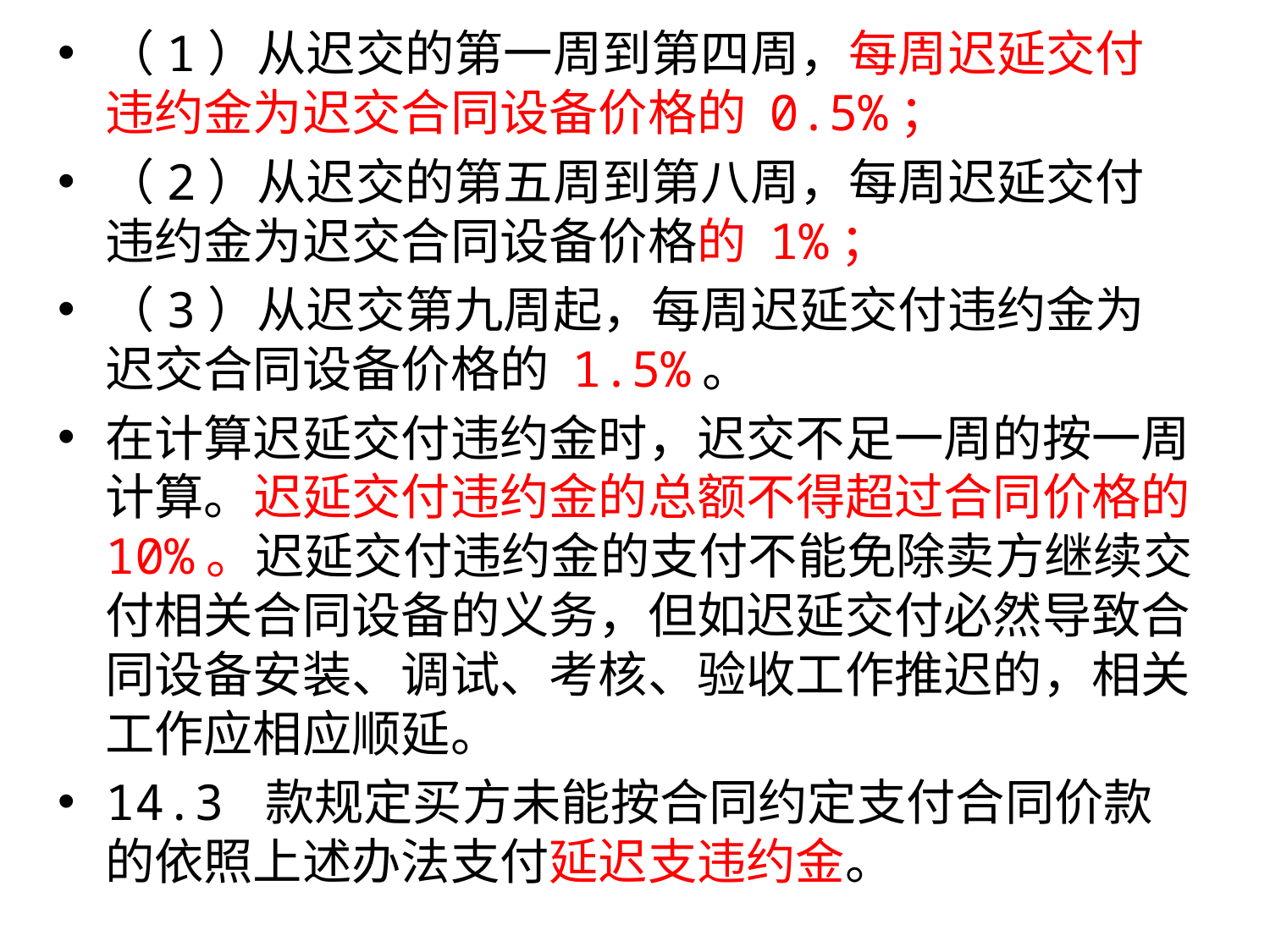

（1）从迟交的第一周到第四周，每周迟延交付违约金为迟交合同设备价格的 0.5%；
（2）从迟交的第五周到第八周，每周迟延交付违约金为迟交合同设备价格的 1%；
（3）从迟交第九周起，每周迟延交付违约金为迟交合同设备价格的 1.5%。
在计算迟延交付违约金时，迟交不足一周的按一周计算。迟延交付违约金的总额不得超过合同价格的 10%。迟延交付违约金的支付不能免除卖方继续交付相关合同设备的义务，但如迟延交付必然导致合同设备安装、调试、考核、验收工作推迟的，相关工作应相应顺延。
14.3 款规定买方未能按合同约定支付合同价款的依照上述办法支付延迟支违约金。